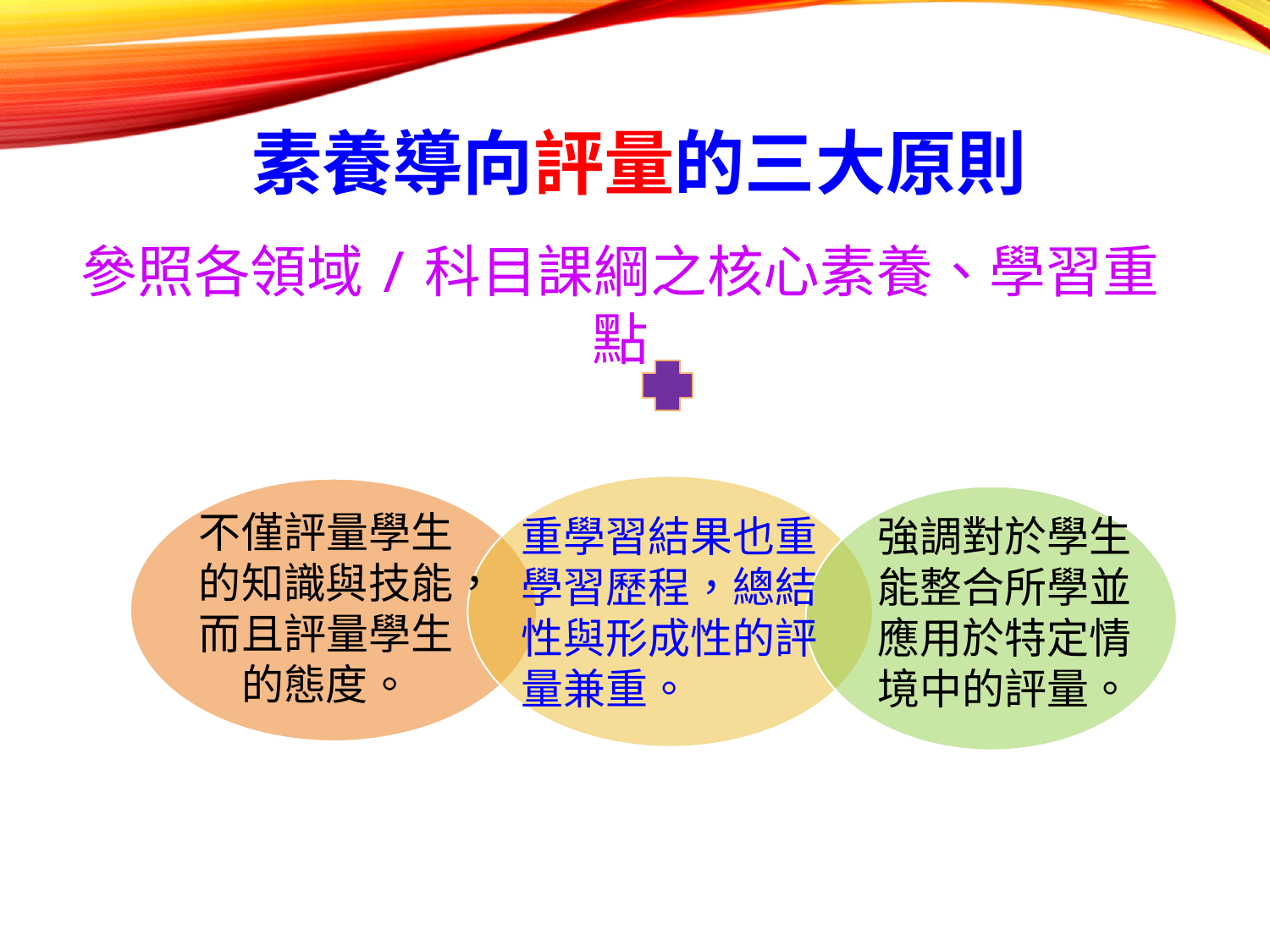

素養導向評量的三大原則
參照各領域/科目課綱之核心素養、學習重點

不僅評量學生的知識與技能，而且評量學生的態度。
重學習結果也重學習歷程，總結性與形成性的評量兼重。
強調對於學生能整合所學並應用於特定情境中的評量。